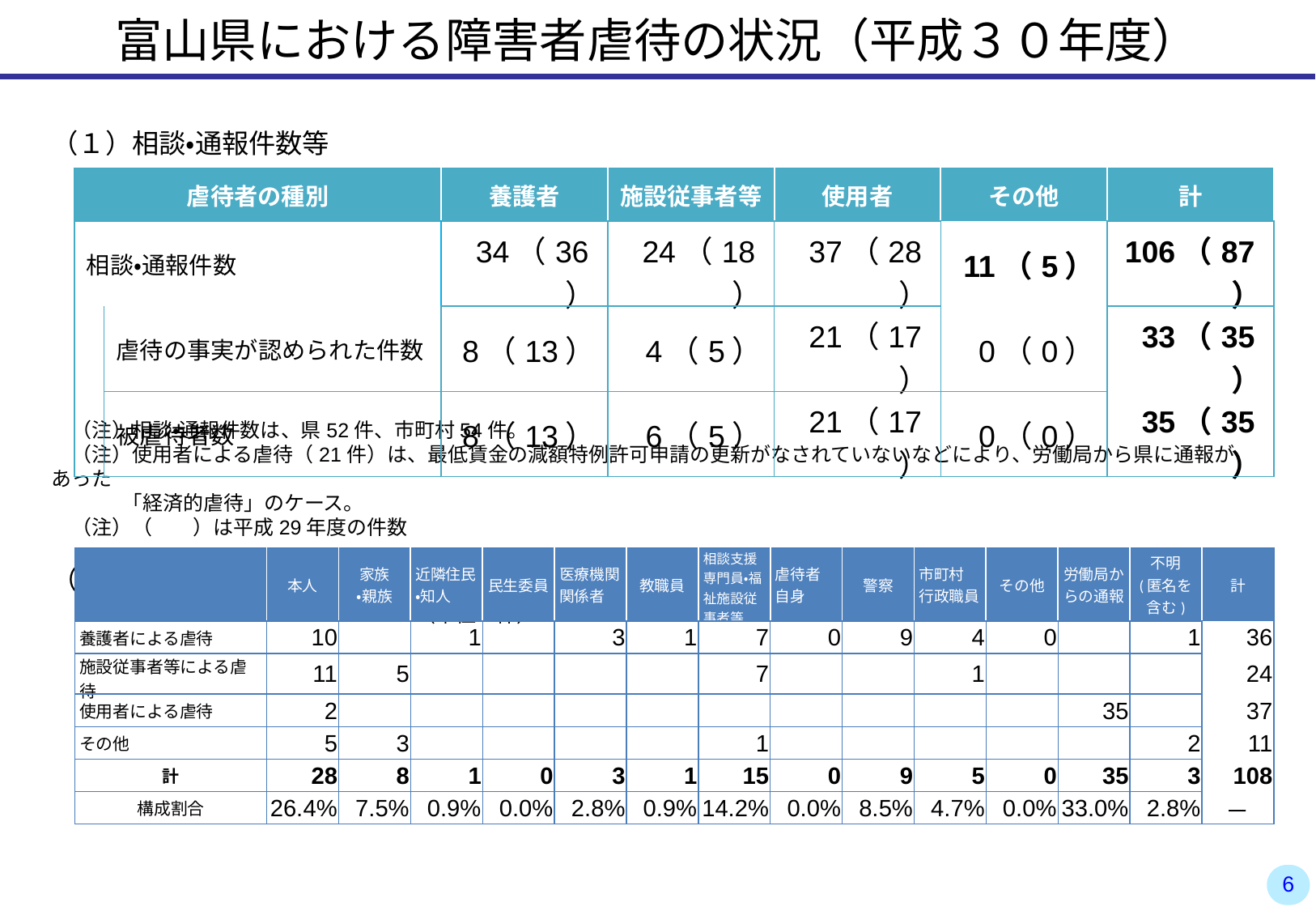

富山県における障害者虐待の状況（平成３０年度）
（１）相談・通報件数等 　　　　　　　　　　　　　　　　　　　　　　　　　　　　　　　　　　　　　　　　　　　　　　　　（単位：件）

　（注）相談・通報件数は、県52件、市町村54件。
　（注）使用者による虐待（21件）は、最低賃金の減額特例許可申請の更新がなされていないなどにより、労働局から県に通報があった
　　　　｢経済的虐待」のケース。
　（注）（　　）は平成29年度の件数

（２）相談・通報経路（重複あり） 　　　　　　　　　　　　　　　　　　　　　　　　　　　　　　　　　　　　　　　　　　　　　　（単位：件）

　（注）構成割合は、表１の相談・通報件数計106件に対するもの。
| 虐待者の種別 |  | 養護者 | 施設従事者等 | 使用者 | その他 | 計 |
| --- | --- | --- | --- | --- | --- | --- |
| 相談・通報件数 |  | 34（36） | 24（18） | 37（28） | 11（5） | 106（87） |
|  | 虐待の事実が認められた件数 | 8（13） | 4（5） | 21（17） | 0（0） | 33（35） |
|  | 被虐待者数 | 8（13） | 6（5） | 21（17） | 0（0） | 35（35） |
|  | 本人 | 家族 ・親族 | 近隣住民 ・知人 | 民生委員 | 医療機関関係者 | 教職員 | 相談支援専門員・福祉施設従事者等 | 虐待者 自身 | 警察 | 市町村 行政職員 | その他 | 労働局からの通報 | 不明 (匿名を 含む) | 計 |
| --- | --- | --- | --- | --- | --- | --- | --- | --- | --- | --- | --- | --- | --- | --- |
| 養護者による虐待 | 10 |  | 1 |  | 3 | 1 | 7 | 0 | 9 | 4 | 0 |  | 1 | 36 |
| 施設従事者等による虐待 | 11 | 5 |  |  |  |  | 7 |  |  | 1 |  |  |  | 24 |
| 使用者による虐待 | 2 |  |  |  |  |  |  |  |  |  |  | 35 |  | 37 |
| その他 | 5 | 3 |  |  |  |  | 1 |  |  |  |  |  | 2 | 11 |
| 計 | 28 | 8 | 1 | 0 | 3 | 1 | 15 | 0 | 9 | 5 | 0 | 35 | 3 | 108 |
| 構成割合 | 26.4% | 7.5% | 0.9% | 0.0% | 2.8% | 0.9% | 14.2% | 0.0% | 8.5% | 4.7% | 0.0% | 33.0% | 2.8% | － |
6